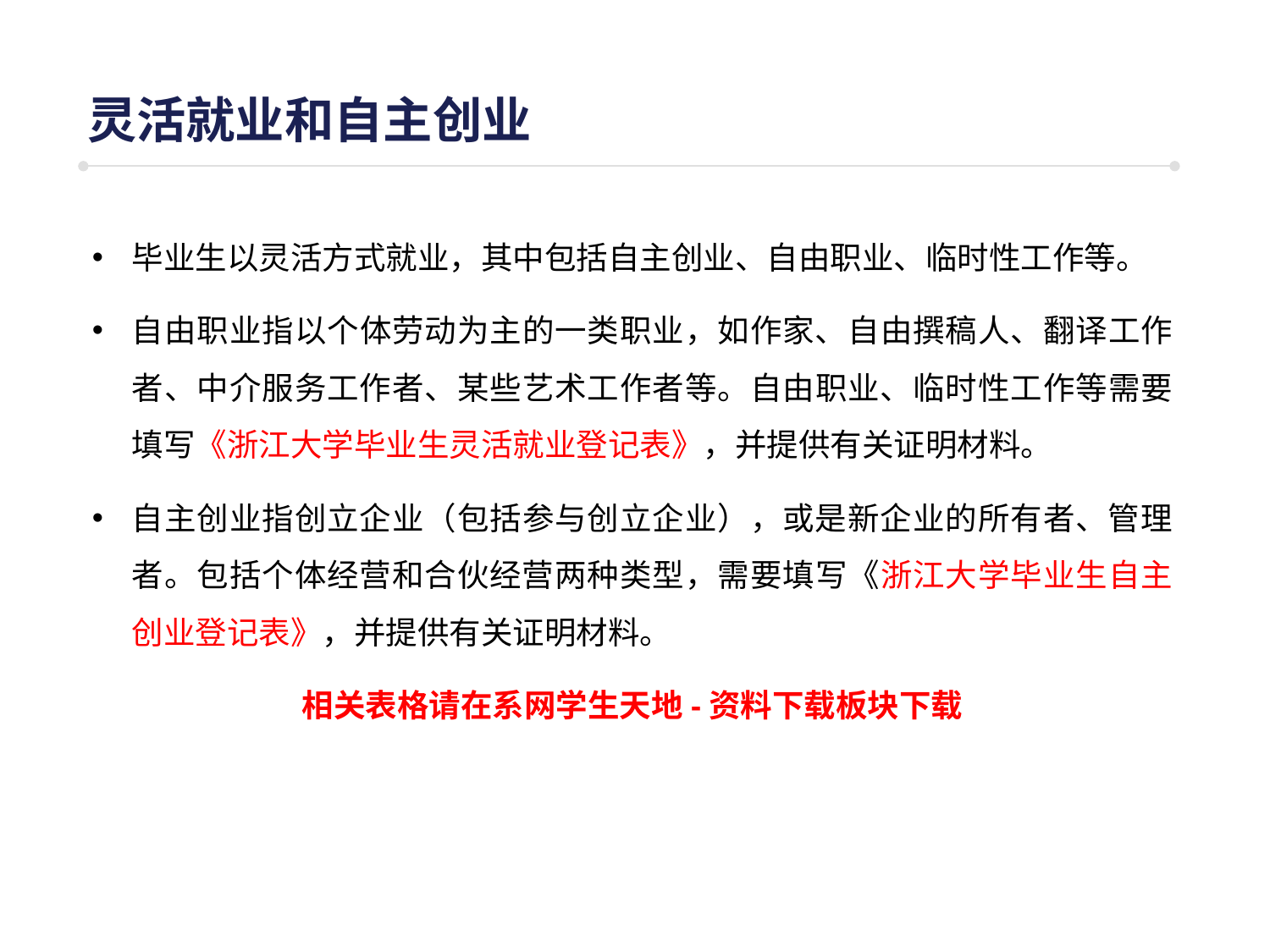

灵活就业和自主创业
毕业生以灵活方式就业，其中包括自主创业、自由职业、临时性工作等。
自由职业指以个体劳动为主的一类职业，如作家、自由撰稿人、翻译工作者、中介服务工作者、某些艺术工作者等。自由职业、临时性工作等需要填写《浙江大学毕业生灵活就业登记表》，并提供有关证明材料。
自主创业指创立企业（包括参与创立企业），或是新企业的所有者、管理者。包括个体经营和合伙经营两种类型，需要填写《浙江大学毕业生自主创业登记表》，并提供有关证明材料。
相关表格请在系网学生天地-资料下载板块下载